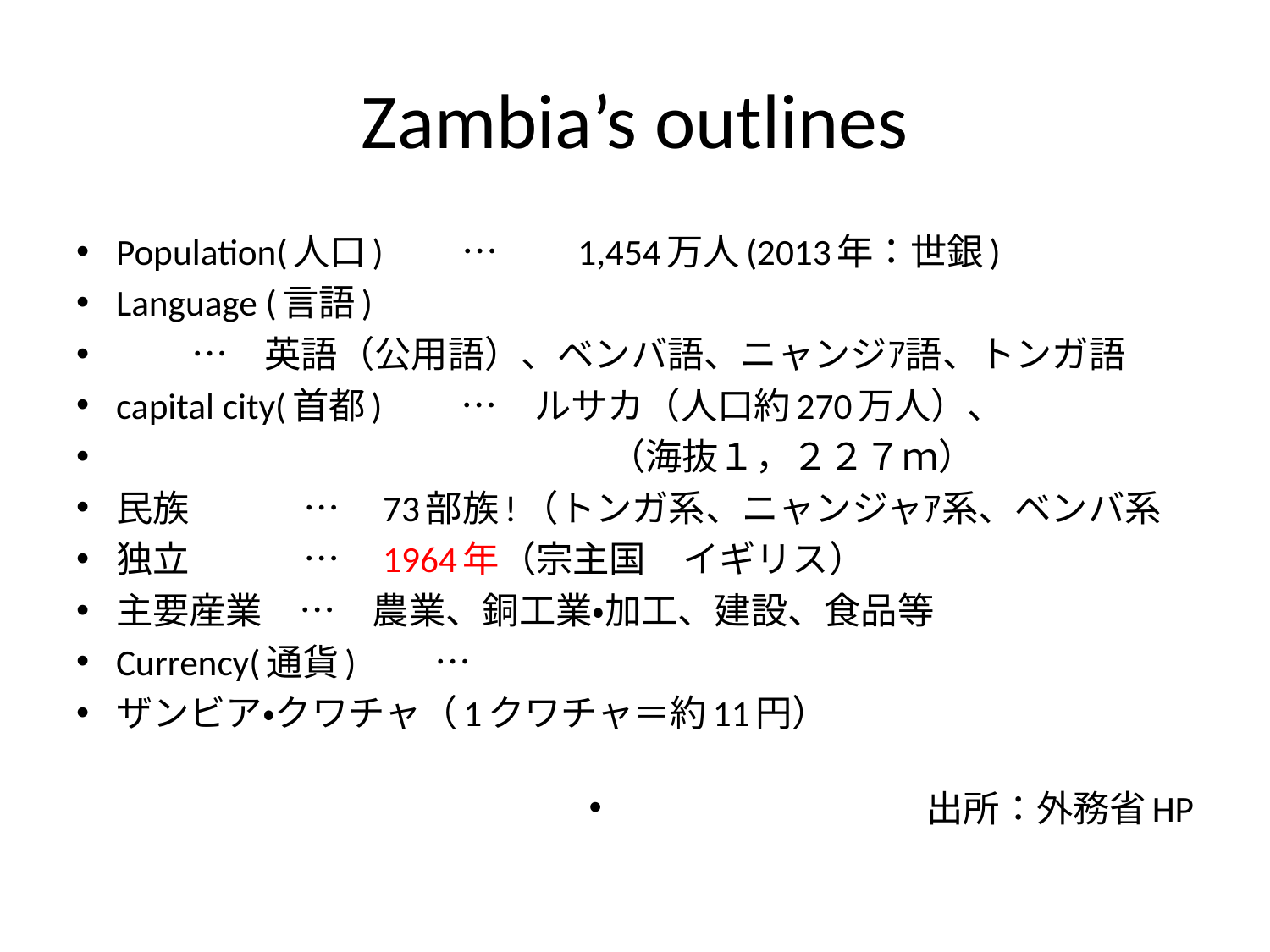

# Zambia’s outlines
Population(人口)　　…　　1,454万人(2013年：世銀)
Language (言語)
    　…　英語（公用語）、ベンバ語、ニャンジｱ語、トンガ語
capital city(首都)　　…　ルサカ（人口約270万人）、
                                                           （海抜１，２２７ｍ）
民族　     　…　73部族!（トンガ系、ニャンジャｱ系、ベンバ系
独立　     　…　1964年（宗主国　イギリス）
主要産業　…　農業、銅工業・加工、建設、食品等
Currency(通貨)　　…
ザンビア・クワチャ（1クワチャ＝約11円）
出所：外務省HP